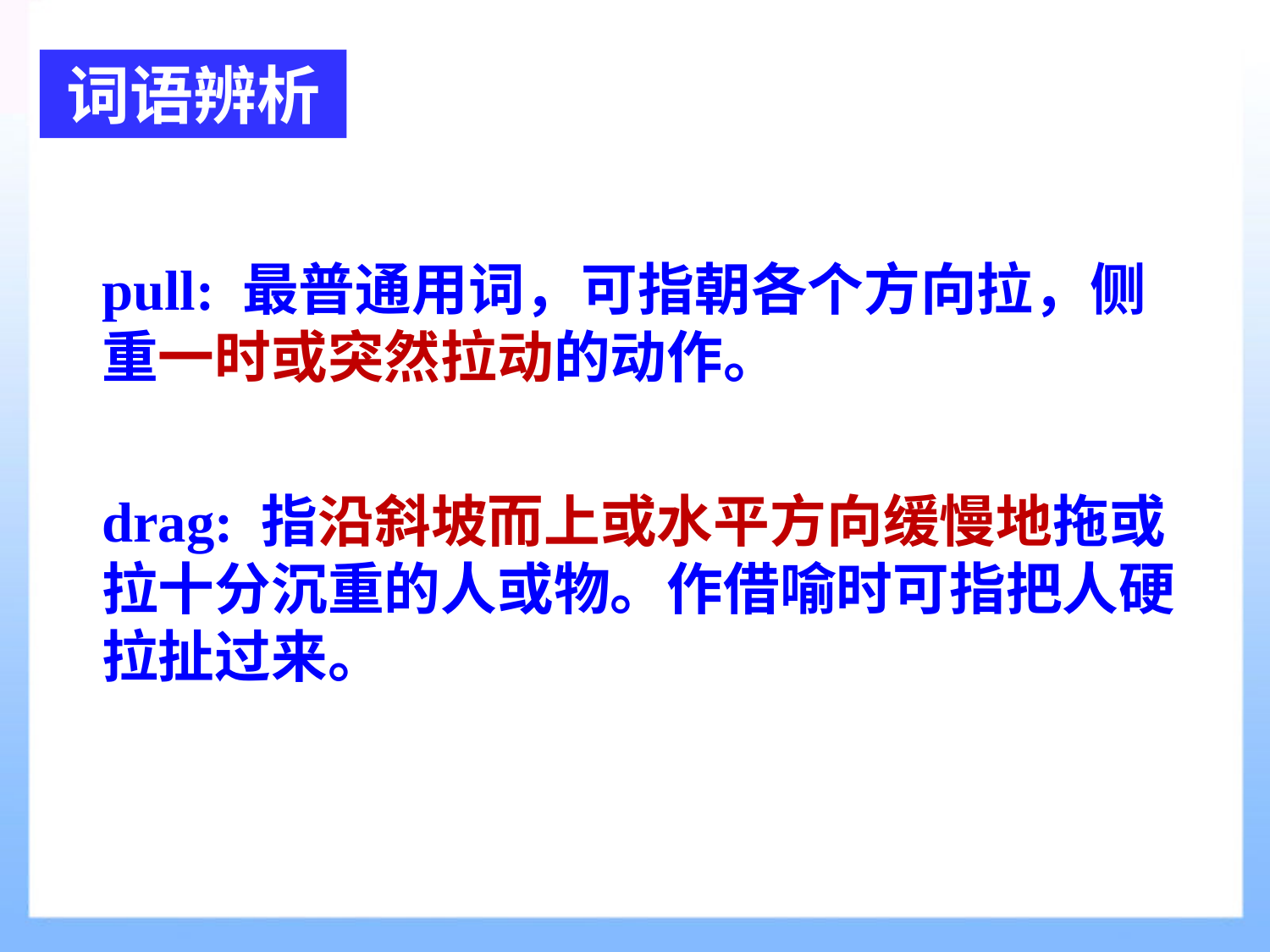

词语辨析
pull: 最普通用词，可指朝各个方向拉，侧重一时或突然拉动的动作。

drag: 指沿斜坡而上或水平方向缓慢地拖或拉十分沉重的人或物。作借喻时可指把人硬拉扯过来。